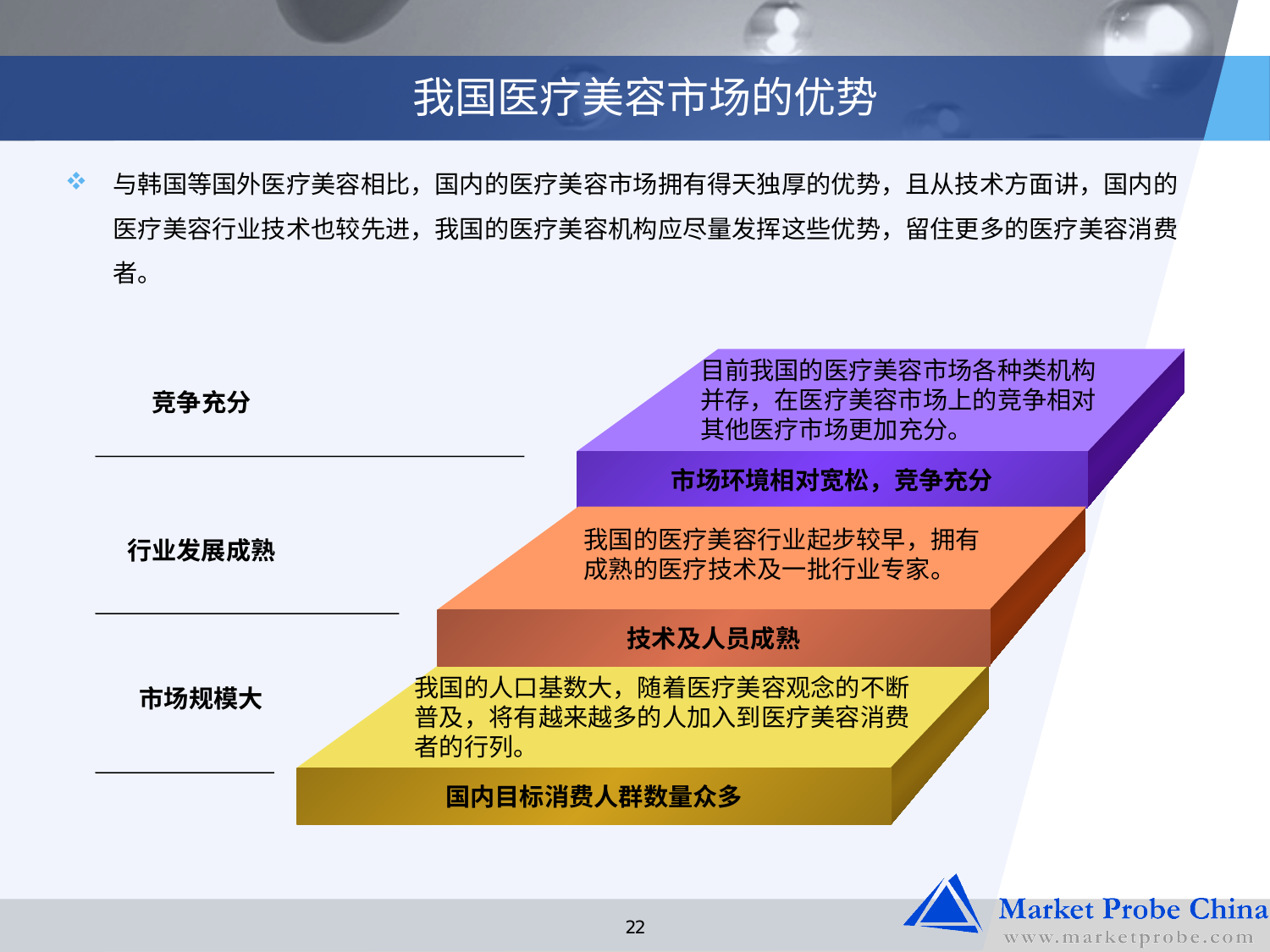

# 我国医疗美容市场的优势
与韩国等国外医疗美容相比，国内的医疗美容市场拥有得天独厚的优势，且从技术方面讲，国内的医疗美容行业技术也较先进，我国的医疗美容机构应尽量发挥这些优势，留住更多的医疗美容消费者。

目前我国的医疗美容市场各种类机构并存，在医疗美容市场上的竞争相对其他医疗市场更加充分。

竞争充分

行业发展成熟

市场规模大

市场环境相对宽松，竞争充分

我国的医疗美容行业起步较早，拥有成熟的医疗技术及一批行业专家。
技术及人员成熟

我国的人口基数大，随着医疗美容观念的不断普及，将有越来越多的人加入到医疗美容消费者的行列。
国内目标消费人群数量众多
22